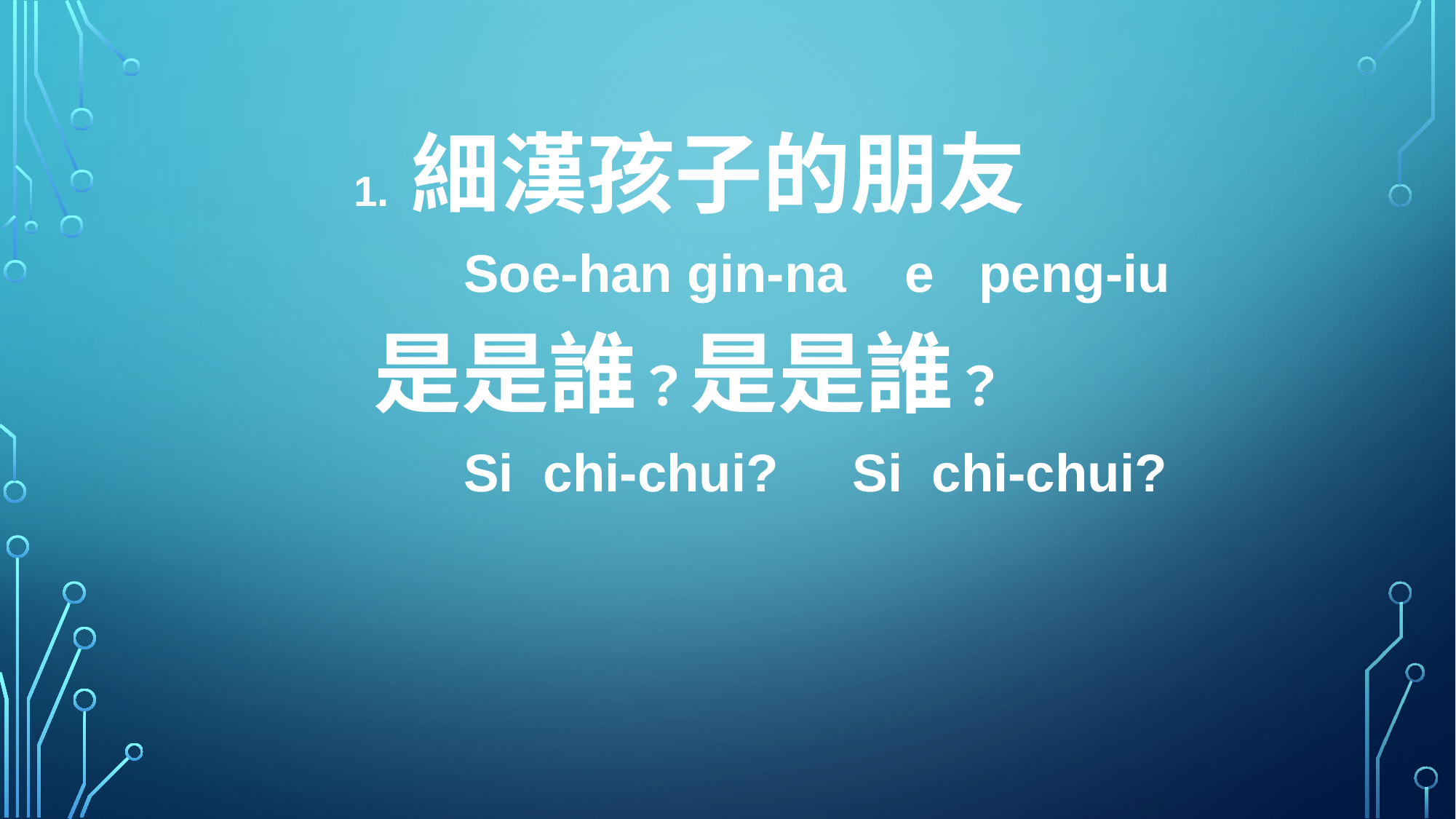

1. 細漢孩子的朋友
                    Soe-han gin-na    e   peng-iu
是是誰？是是誰？
                    Si  chi-chui?     Si  chi-chui?